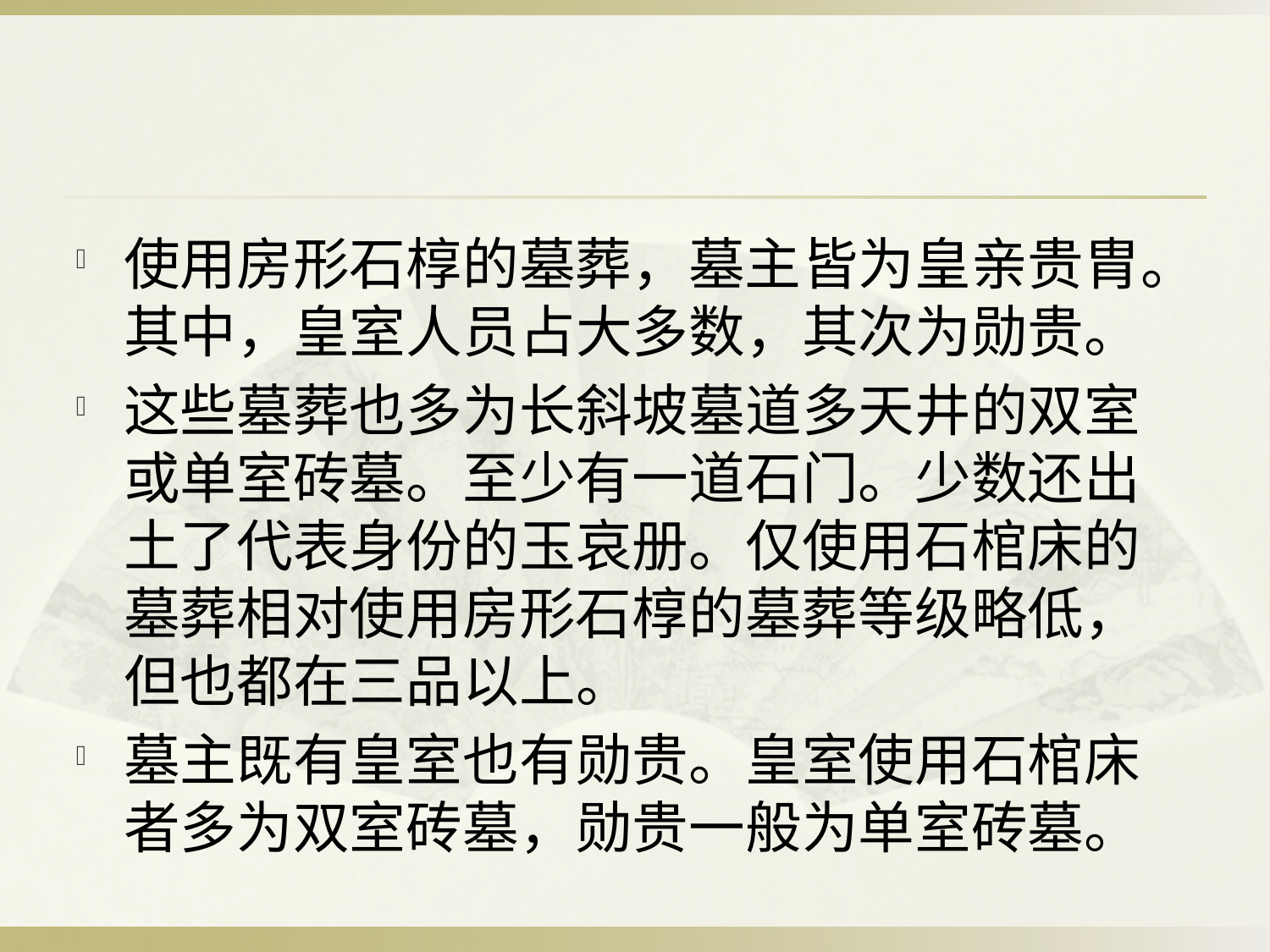

#
使用房形石椁的墓葬，墓主皆为皇亲贵胄。其中，皇室人员占大多数，其次为勋贵。
这些墓葬也多为长斜坡墓道多天井的双室或单室砖墓。至少有一道石门。少数还出土了代表身份的玉哀册。仅使用石棺床的墓葬相对使用房形石椁的墓葬等级略低，但也都在三品以上。
墓主既有皇室也有勋贵。皇室使用石棺床者多为双室砖墓，勋贵一般为单室砖墓。